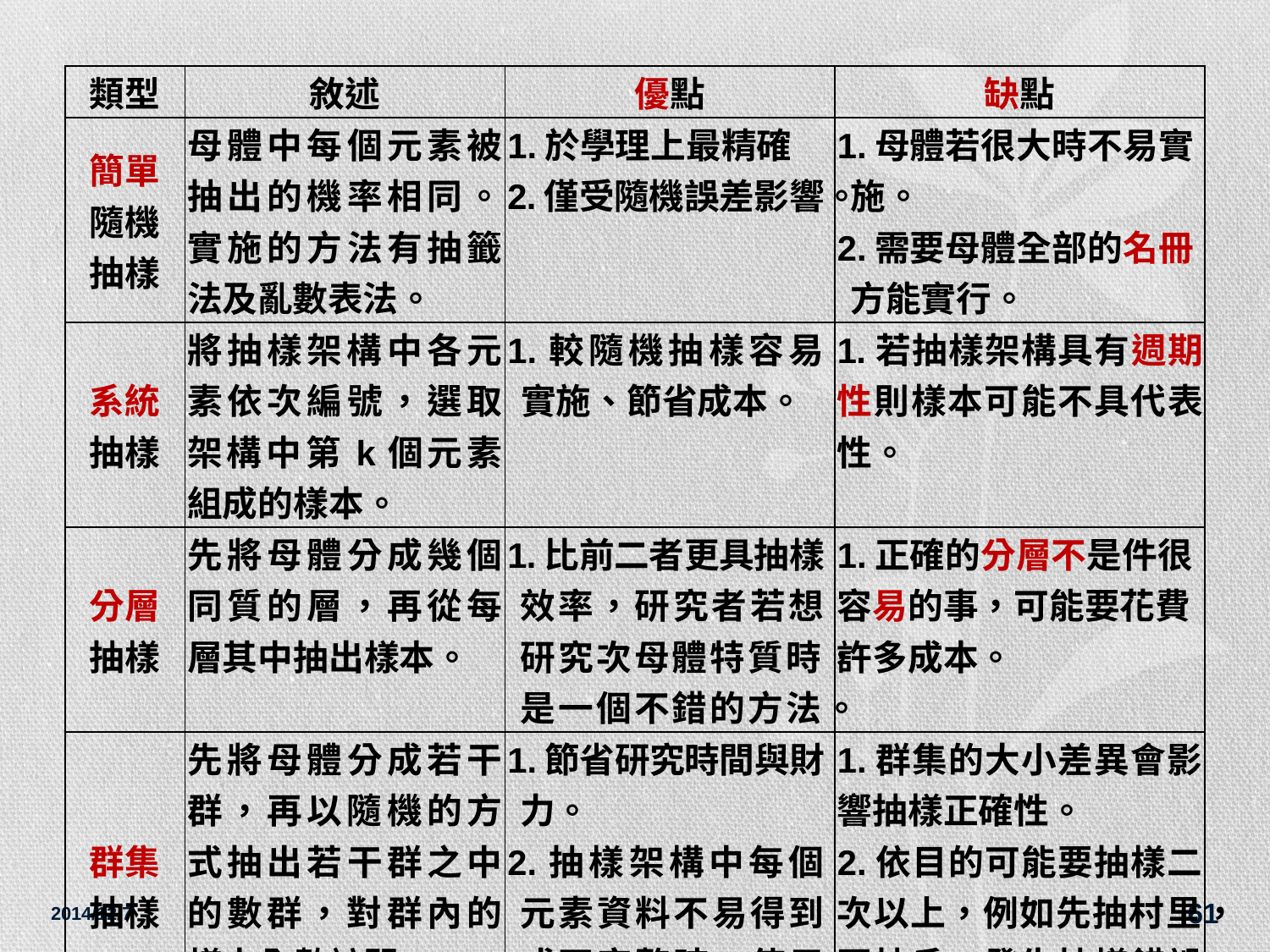

| 類型 | 敘述 | 優點 | 缺點 |
| --- | --- | --- | --- |
| 簡單 隨機 抽樣 | 母體中每個元素被抽出的機率相同。實施的方法有抽籤法及亂數表法。 | 1.於學理上最精確 2.僅受隨機誤差影響。 | 1.母體若很大時不易實施。 2.需要母體全部的名冊方能實行。 |
| 系統 抽樣 | 將抽樣架構中各元素依次編號，選取架構中第k個元素組成的樣本。 | 1.較隨機抽樣容易實施、節省成本。 | 1.若抽樣架構具有週期性則樣本可能不具代表性。 |
| 分層 抽樣 | 先將母體分成幾個同質的層，再從每層其中抽出樣本。 | 1.比前二者更具抽樣效率，研究者若想研究次母體特質時，是一個不錯的方法。 | 1.正確的分層不是件很容易的事，可能要花費許多成本。 |
| 群集 抽樣 | 先將母體分成若干群，再以隨機的方式抽出若干群之中的數群，對群內的樣本全數訪問。 | 1.節省研究時間與財力。 2.抽樣架構中每個元素資料不易得到或不完整時，使用此法會較方便。 | 1.群集的大小差異會影響抽樣正確性。 2.依目的可能要抽樣二次以上，例如先抽村里，再抽戶。發生抽樣錯誤的機率較高。 |
2014/12/7
61